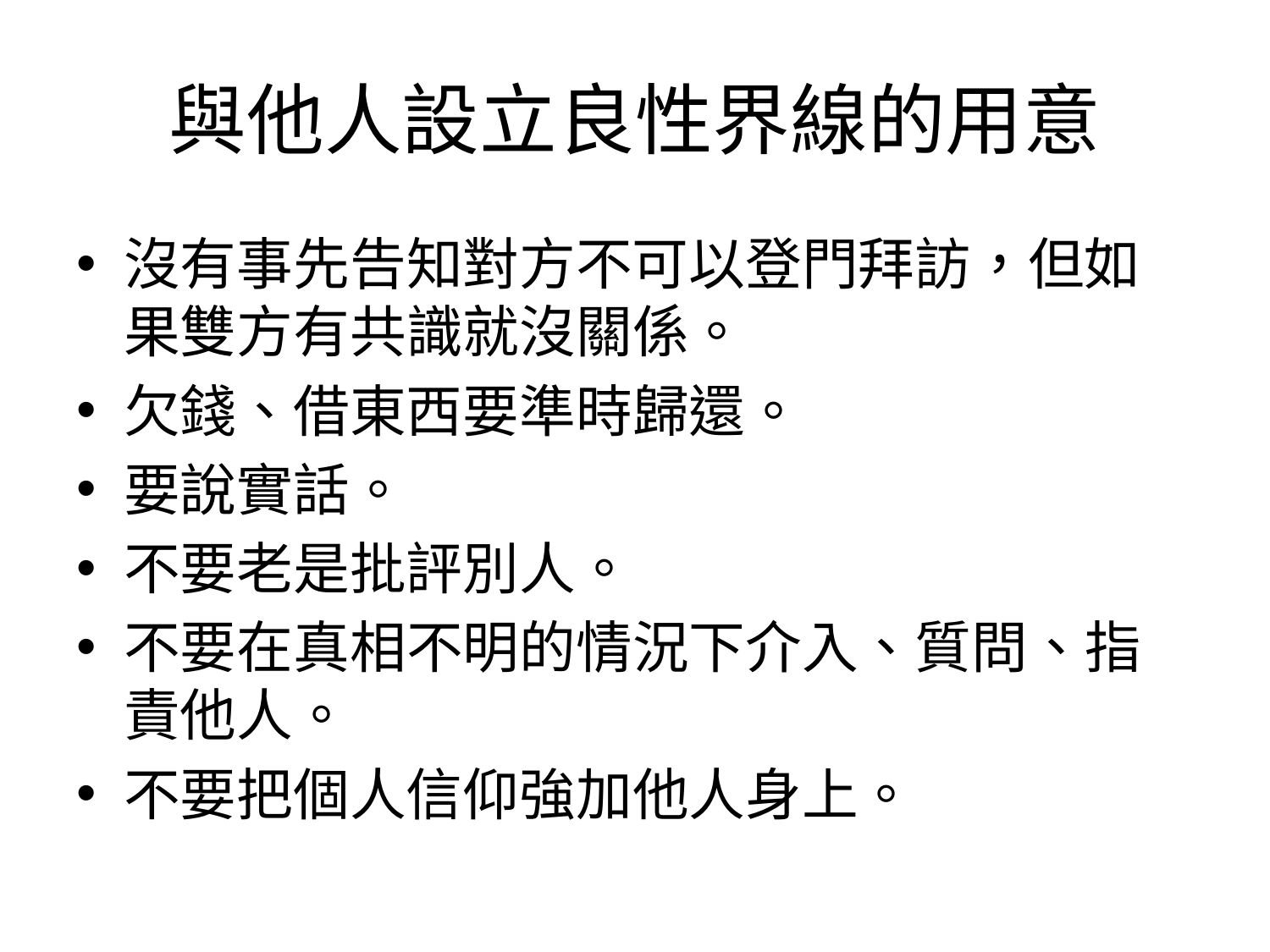

# 與他人設立良性界線的用意
沒有事先告知對方不可以登門拜訪，但如果雙方有共識就沒關係。
欠錢、借東西要準時歸還。
要說實話。
不要老是批評別人。
不要在真相不明的情況下介入、質問、指責他人。
不要把個人信仰強加他人身上。